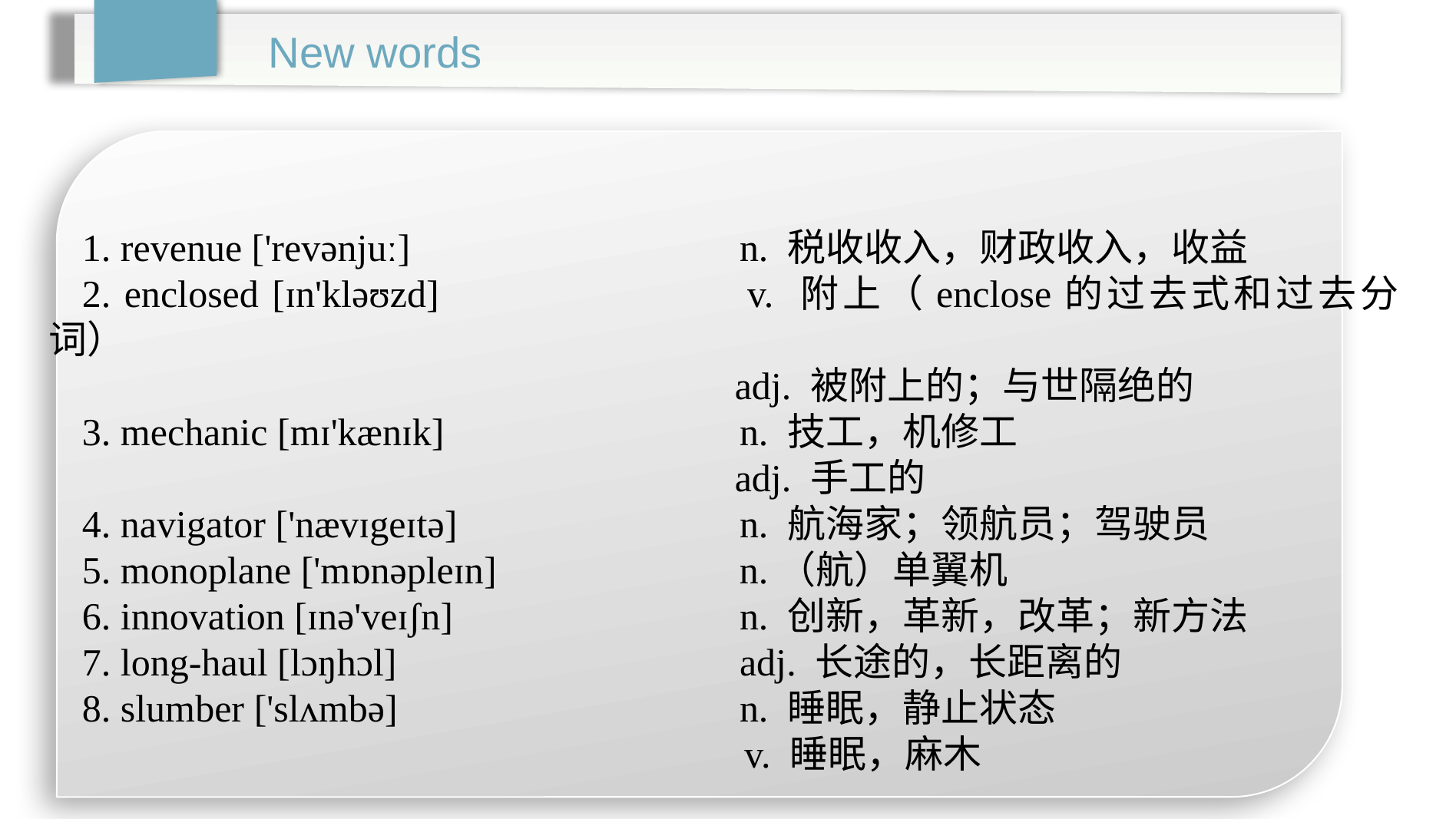

New words

1. revenue ['revənjuː]			n. 税收收入，财政收入，收益
2. enclosed [ɪn'kləʊzd]			v. 附上（enclose的过去式和过去分词）
                                                                    adj. 被附上的；与世隔绝的
3. mechanic [mɪ'kænɪk]			n. 技工，机修工
                                                                    adj. 手工的
4. navigator ['nævɪgeɪtə]			n. 航海家；领航员；驾驶员
5. monoplane ['mɒnəpleɪn]		            n.（航）单翼机
6. innovation [ɪnə'veɪʃn]			n. 创新，革新，改革；新方法
7. long-haul [lɔŋhɔl]			adj. 长途的，长距离的
8. slumber ['slʌmbə]			n. 睡眠，静止状态
                                                                     v. 睡眠，麻木